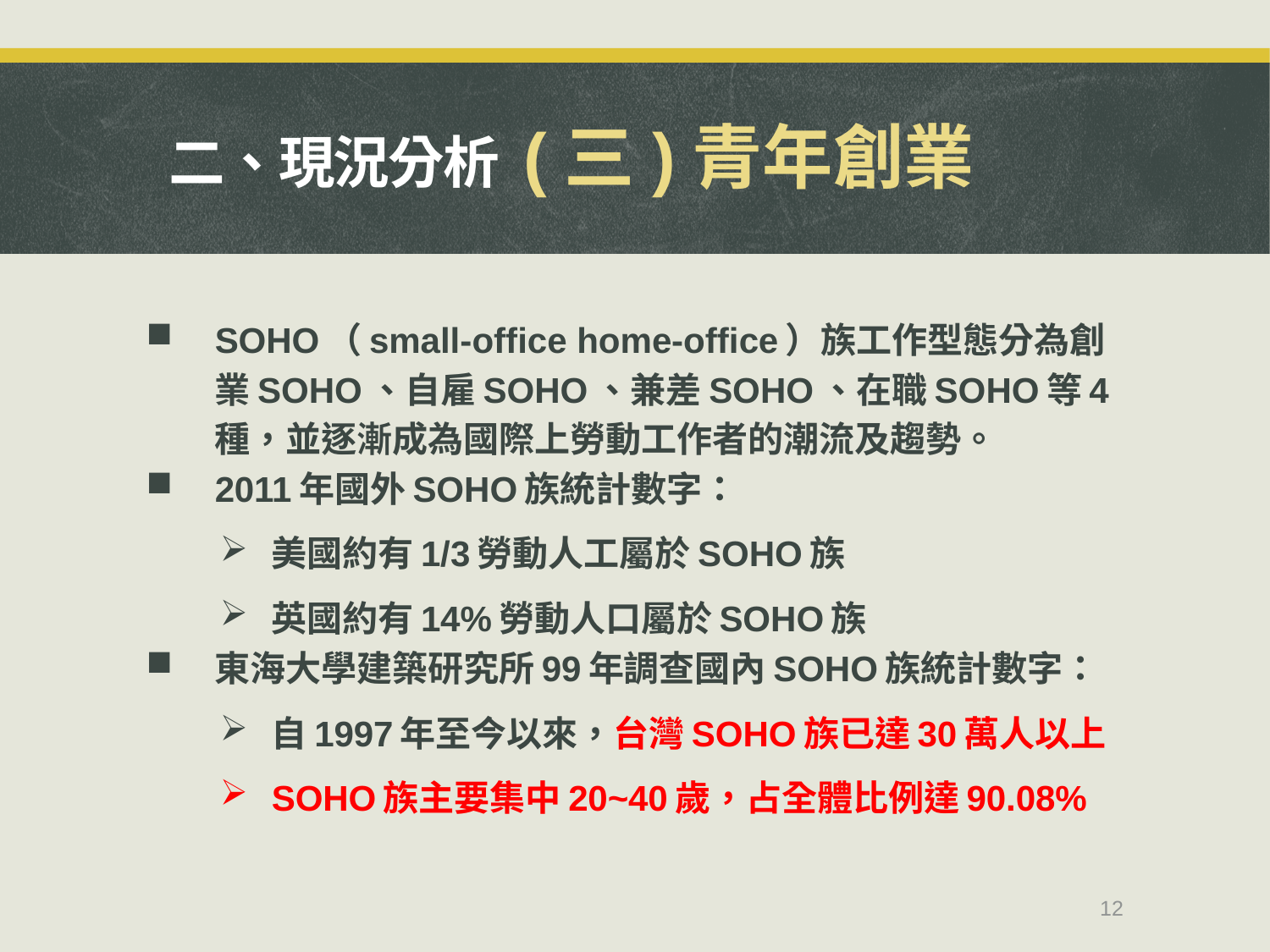

# 二、現況分析 (三)青年創業
SOHO（small-office home-office）族工作型態分為創業SOHO、自雇SOHO、兼差SOHO、在職SOHO等4種，並逐漸成為國際上勞動工作者的潮流及趨勢。
2011年國外SOHO族統計數字：
美國約有1/3勞動人工屬於SOHO族
英國約有14%勞動人口屬於SOHO族
東海大學建築研究所99年調查國內SOHO族統計數字：
自1997年至今以來，台灣SOHO族已達30萬人以上
SOHO族主要集中20~40歲，占全體比例達90.08%

12